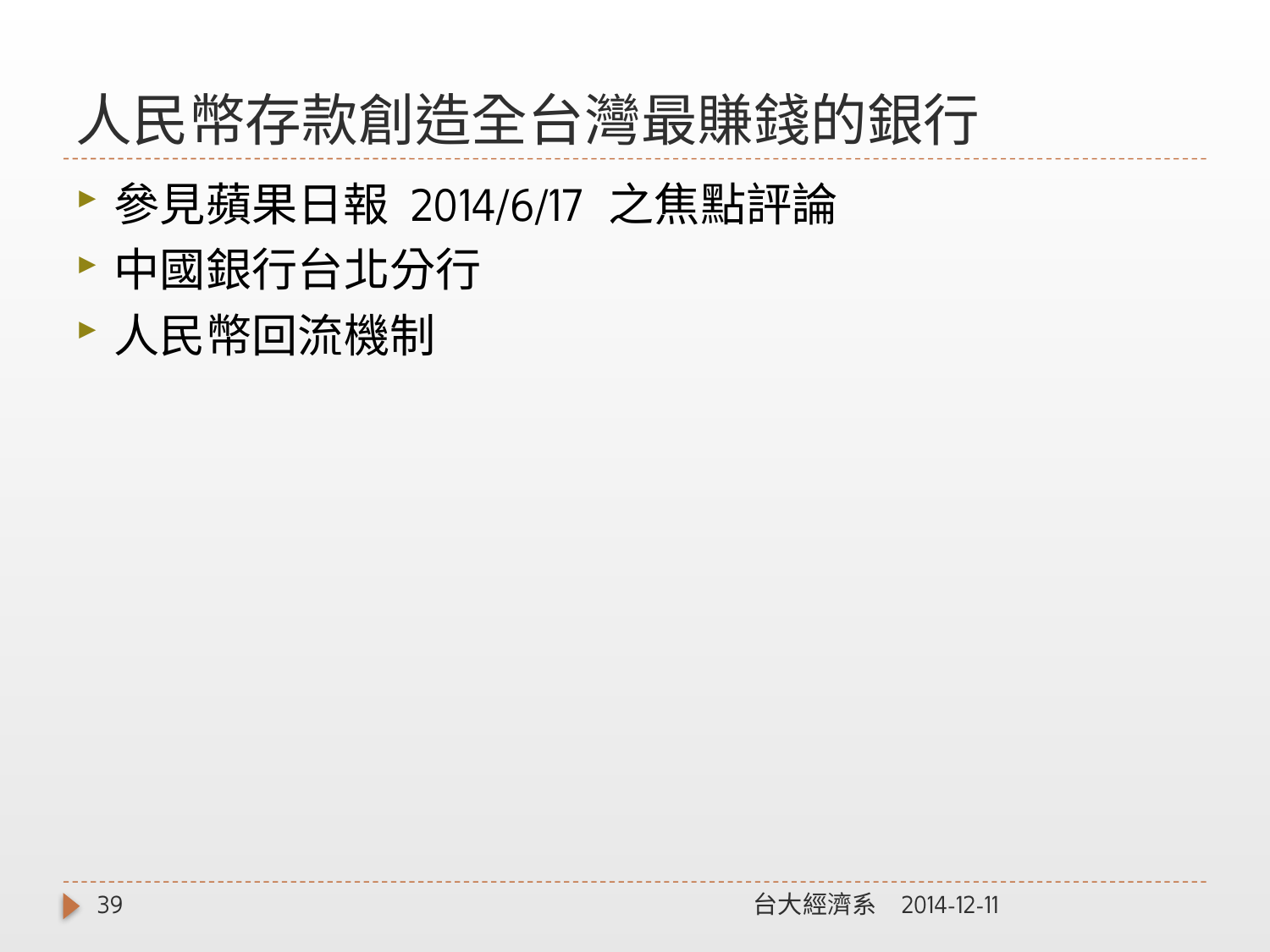

# 人民幣存款創造全台灣最賺錢的銀行
參見蘋果日報 2014/6/17 之焦點評論
中國銀行台北分行
人民幣回流機制
39
台大經濟系
2014-12-11